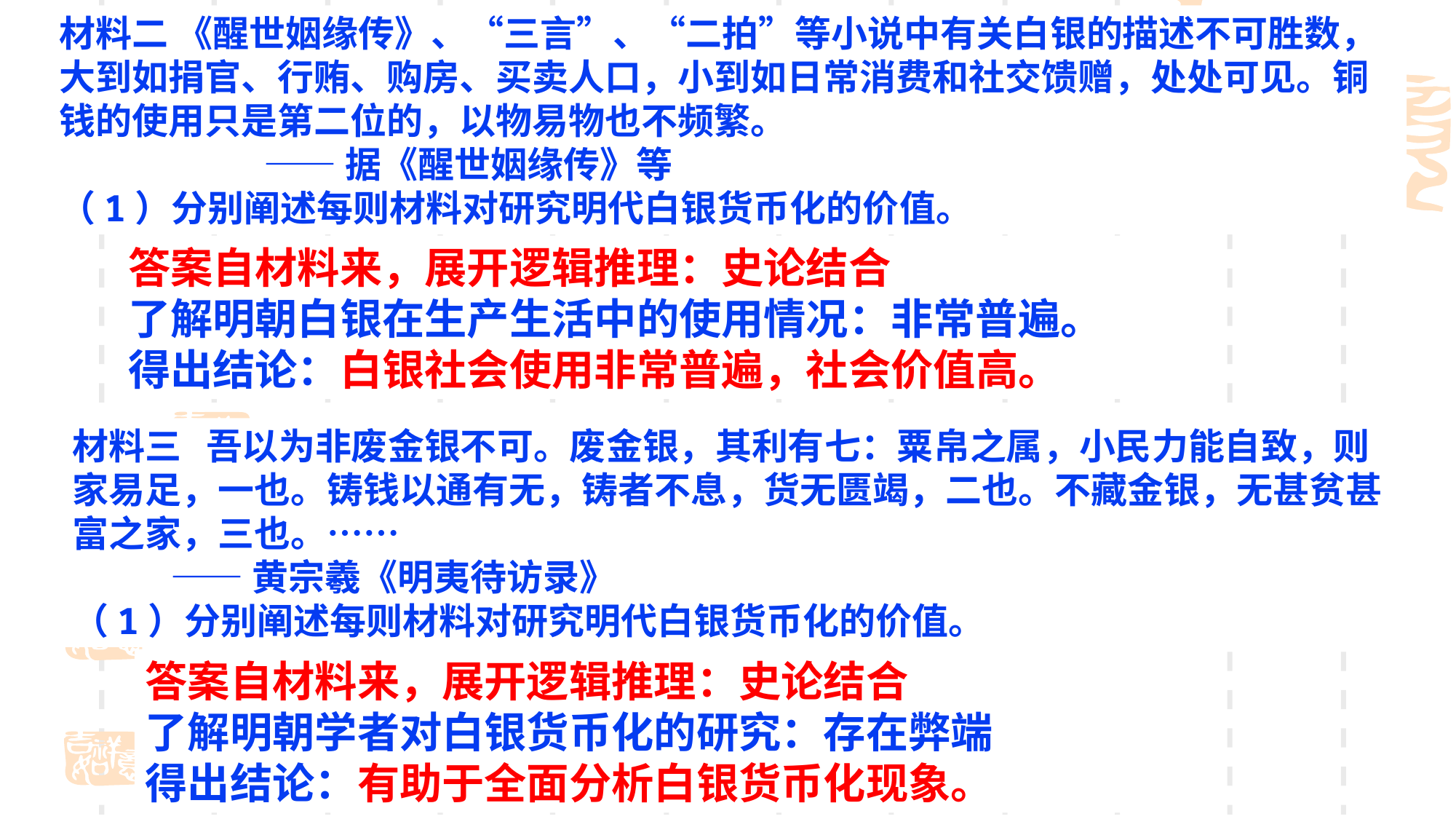

材料二 《醒世姻缘传》、“三言”、“二拍”等小说中有关白银的描述不可胜数，大到如捐官、行贿、购房、买卖人口，小到如日常消费和社交馈赠，处处可见。铜钱的使用只是第二位的，以物易物也不频繁。
                         ——据《醒世姻缘传》等
（1）分别阐述每则材料对研究明代白银货币化的价值。
答案自材料来，展开逻辑推理：史论结合
了解明朝白银在生产生活中的使用情况：非常普遍。
得出结论：白银社会使用非常普遍，社会价值高。
材料三   吾以为非废金银不可。废金银，其利有七：粟帛之属，小民力能自致，则家易足，一也。铸钱以通有无，铸者不息，货无匮竭，二也。不藏金银，无甚贫甚富之家，三也。……
            ——黄宗羲《明夷待访录》
（1）分别阐述每则材料对研究明代白银货币化的价值。
答案自材料来，展开逻辑推理：史论结合
了解明朝学者对白银货币化的研究：存在弊端
得出结论：有助于全面分析白银货币化现象。